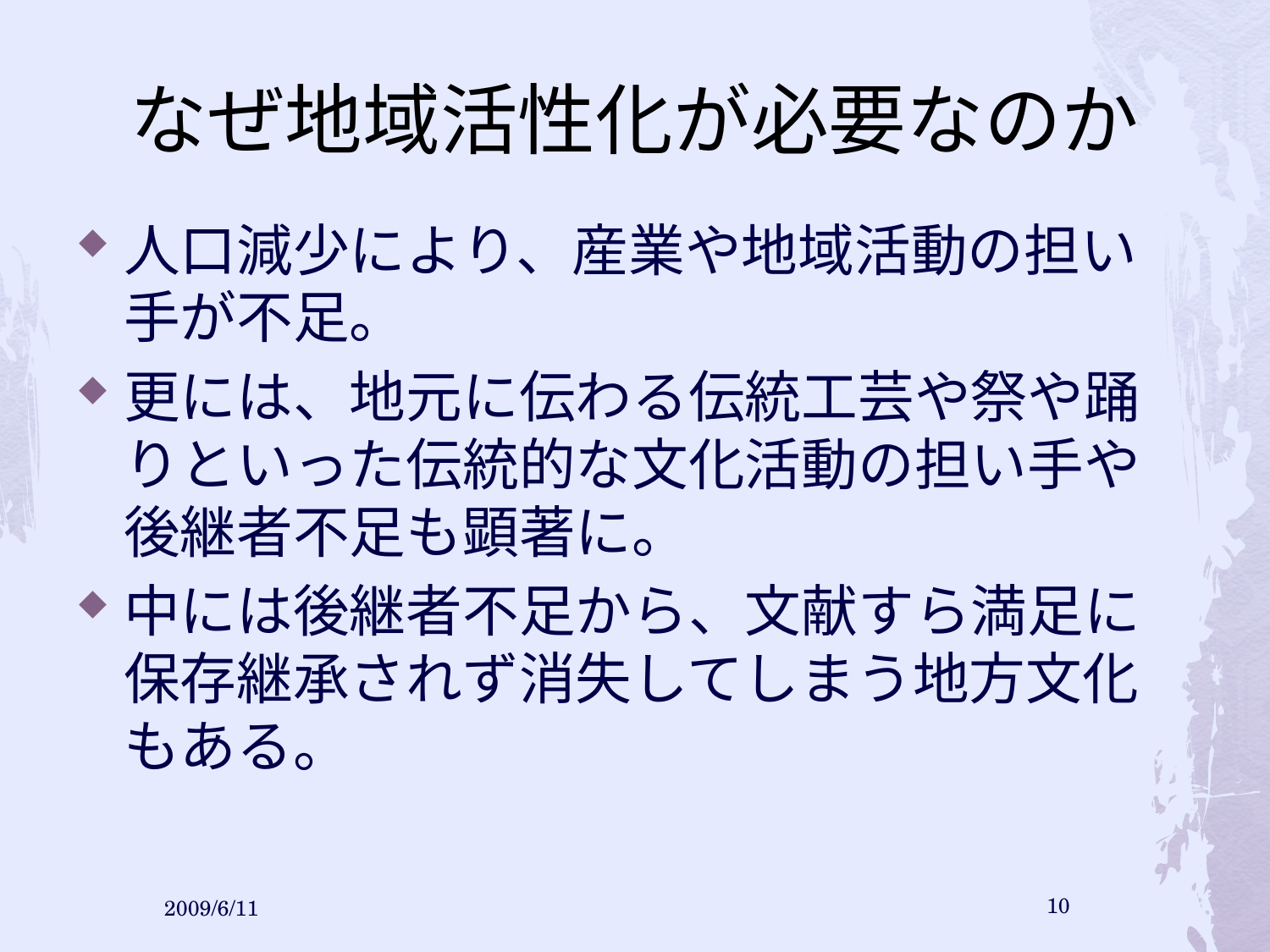

# なぜ地域活性化が必要なのか
人口減少により、産業や地域活動の担い手が不足。
更には、地元に伝わる伝統工芸や祭や踊りといった伝統的な文化活動の担い手や後継者不足も顕著に。
中には後継者不足から、文献すら満足に保存継承されず消失してしまう地方文化もある。
2009/6/11
10